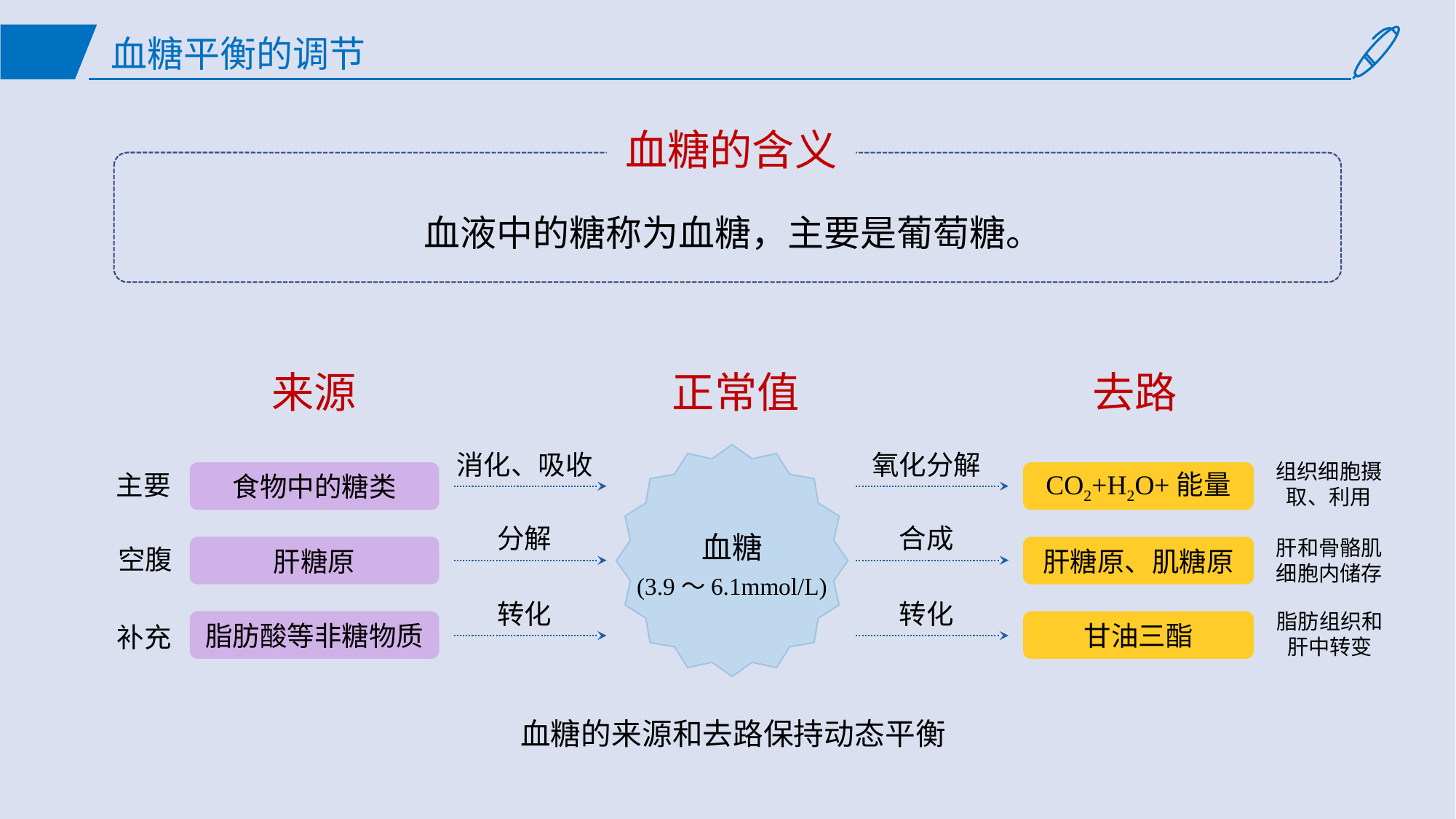

# 血糖平衡的调节
血糖的含义

血液中的糖称为血糖，主要是葡萄糖。
来源
正常值
去路
消化、吸收
食物中的糖类
氧化分解
CO2+H2O+能量
组织细胞摄取、利用
血糖
(3.9～6.1mmol/L)
主要
分解
肝糖原
合成
肝糖原、肌糖原
肝和骨骼肌细胞内储存
空腹
转化
脂肪酸等非糖物质
转化
甘油三酯
脂肪组织和肝中转变
补充
血糖的来源和去路保持动态平衡